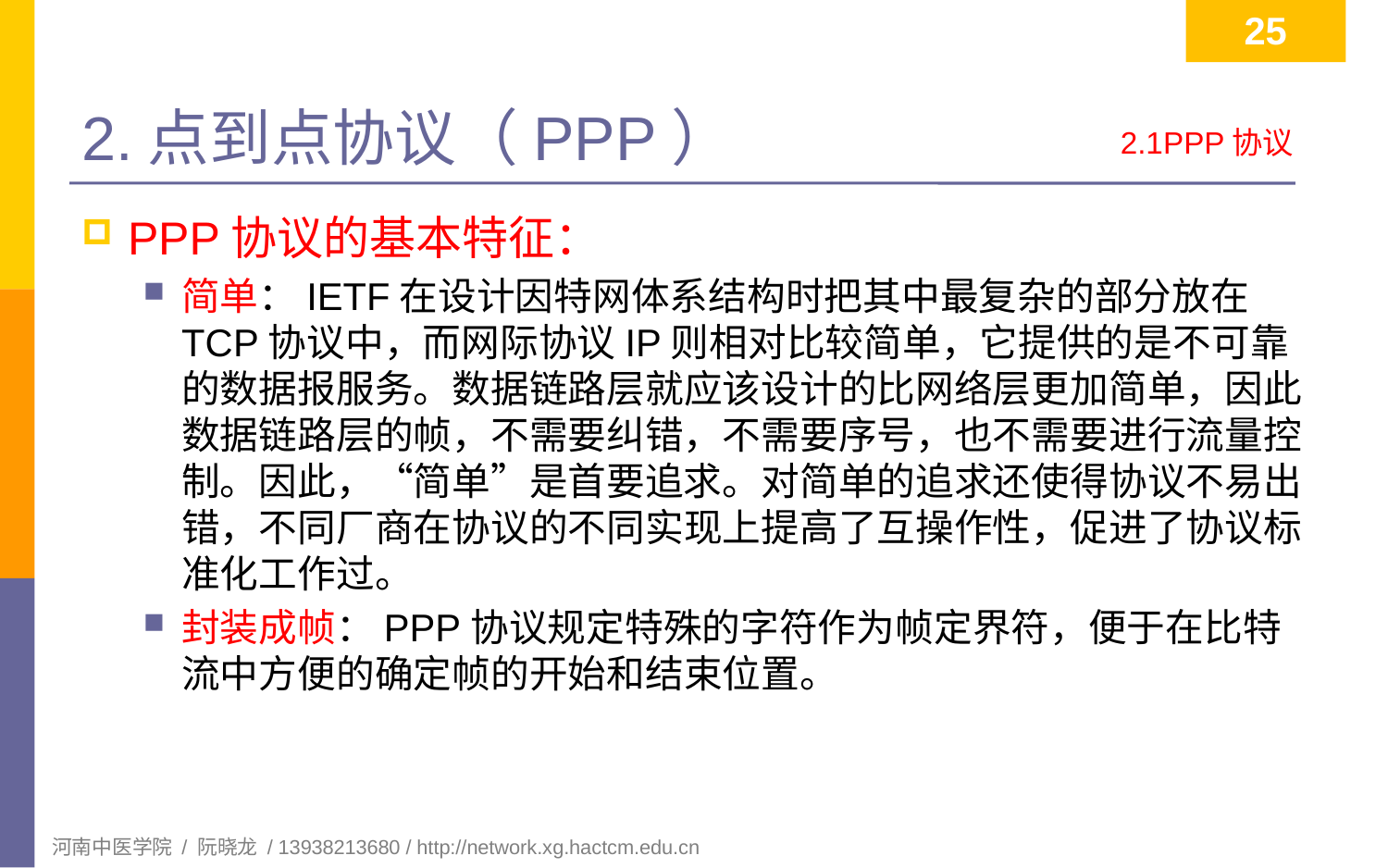

25
# 2.点到点协议（PPP）
2.1PPP协议
PPP协议的基本特征：
简单：IETF在设计因特网体系结构时把其中最复杂的部分放在TCP协议中，而网际协议IP则相对比较简单，它提供的是不可靠的数据报服务。数据链路层就应该设计的比网络层更加简单，因此数据链路层的帧，不需要纠错，不需要序号，也不需要进行流量控制。因此，“简单”是首要追求。对简单的追求还使得协议不易出错，不同厂商在协议的不同实现上提高了互操作性，促进了协议标准化工作过。
封装成帧：PPP协议规定特殊的字符作为帧定界符，便于在比特流中方便的确定帧的开始和结束位置。